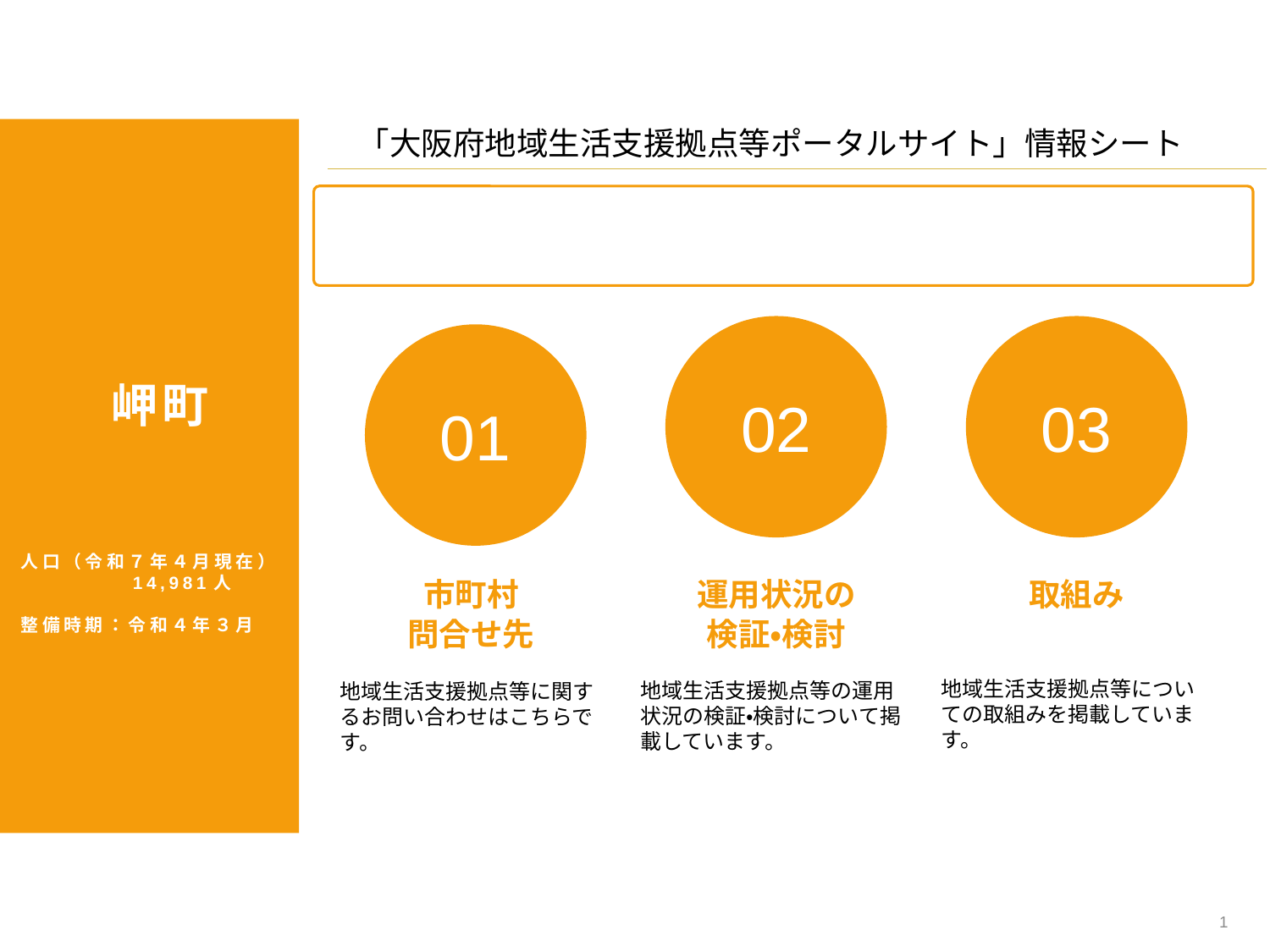

「大阪府地域生活支援拠点等ポータルサイト」情報シート

02
03
01
岬町
人口（令和７年４月現在）
　　　　　14,981人

整備時期：令和４年３月
運用状況の
検証・検討
取組み
市町村
問合せ先
地域生活支援拠点等についての取組みを掲載しています。
地域生活支援拠点等の運用状況の検証・検討について掲載しています。
地域生活支援拠点等に関するお問い合わせはこちらです。

1